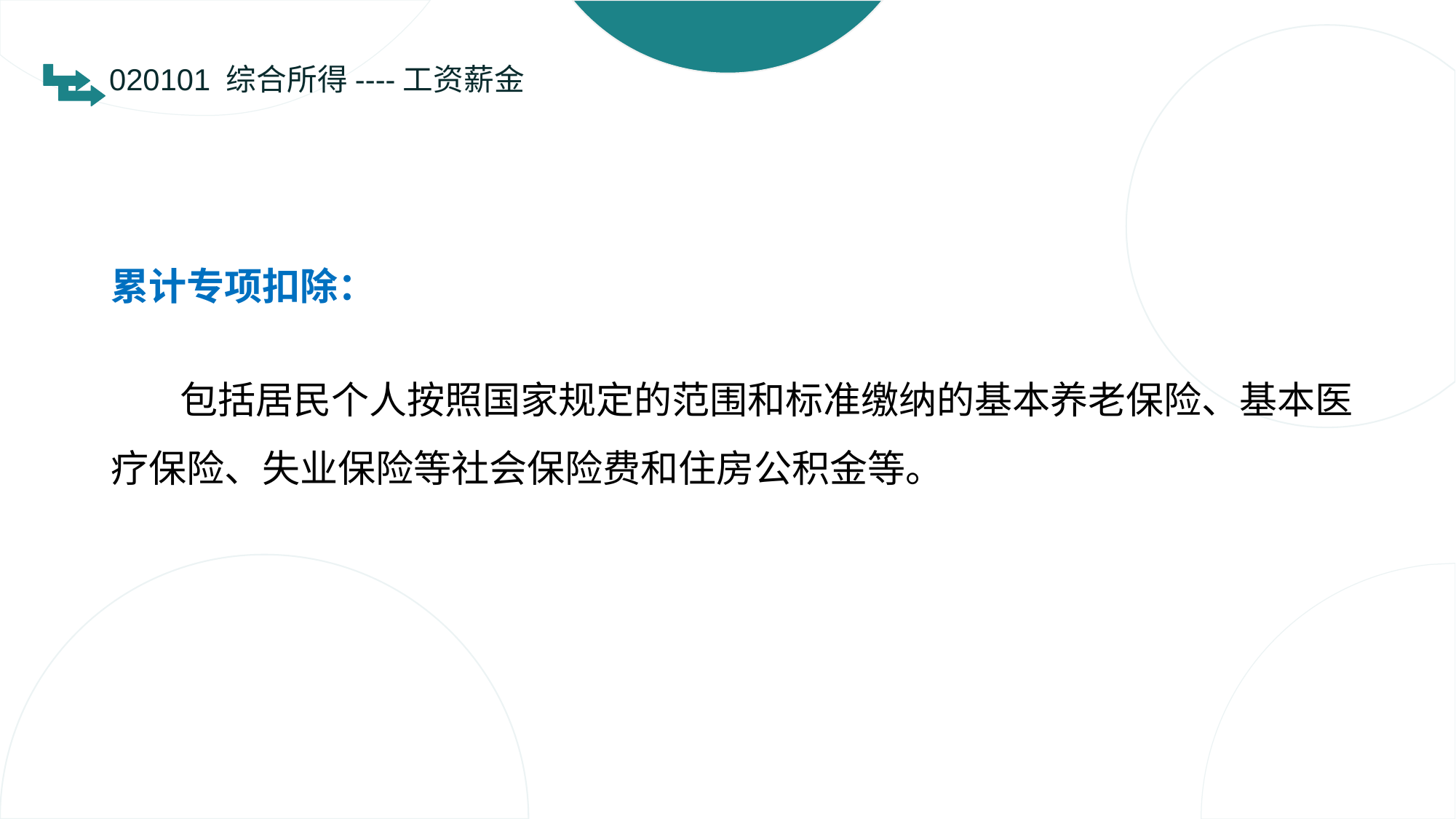

020101 综合所得----工资薪金

累计专项扣除：

       包括居民个人按照国家规定的范围和标准缴纳的基本养老保险、基本医疗保险、失业保险等社会保险费和住房公积金等。